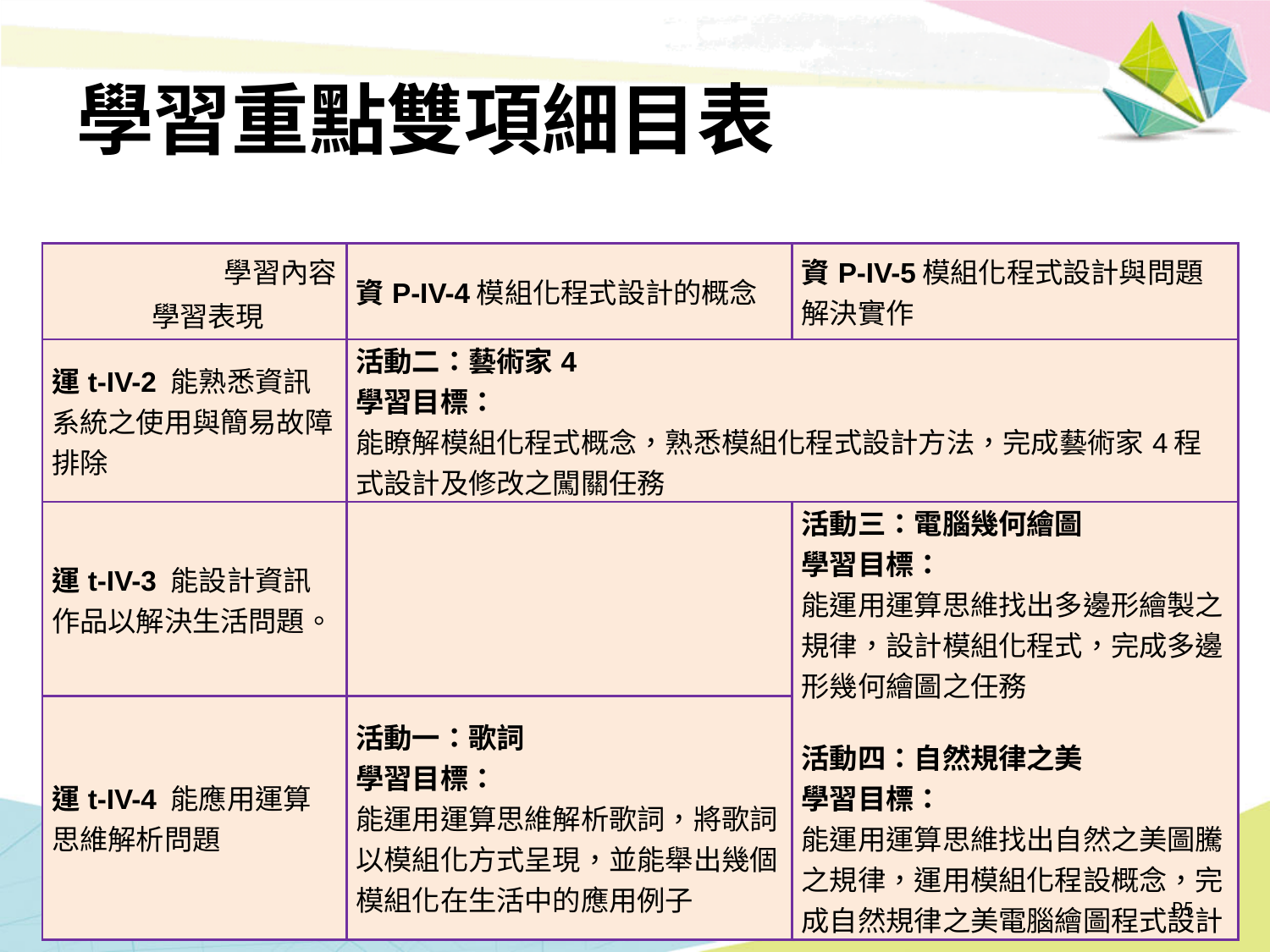

# 學習重點雙項細目表
| 學習內容 學習表現 | 資P-IV-4模組化程式設計的概念 | 資P-IV-5模組化程式設計與問題解決實作 |
| --- | --- | --- |
| 運t-IV-2 能熟悉資訊系統之使用與簡易故障排除 | 活動二：藝術家4 學習目標： 能瞭解模組化程式概念，熟悉模組化程式設計方法，完成藝術家4程式設計及修改之闖關任務 |  |
| 運t-IV-3 能設計資訊作品以解決生活問題。 |  | 活動三：電腦幾何繪圖 學習目標： 能運用運算思維找出多邊形繪製之規律，設計模組化程式，完成多邊形幾何繪圖之任務 活動四：自然規律之美 學習目標： 能運用運算思維找出自然之美圖騰之規律，運用模組化程設概念，完成自然規律之美電腦繪圖程式設計 |
| 運t-IV-4 能應用運算思維解析問題 | 活動一：歌詞 學習目標： 能運用運算思維解析歌詞，將歌詞以模組化方式呈現，並能舉出幾個模組化在生活中的應用例子 |  |
P5